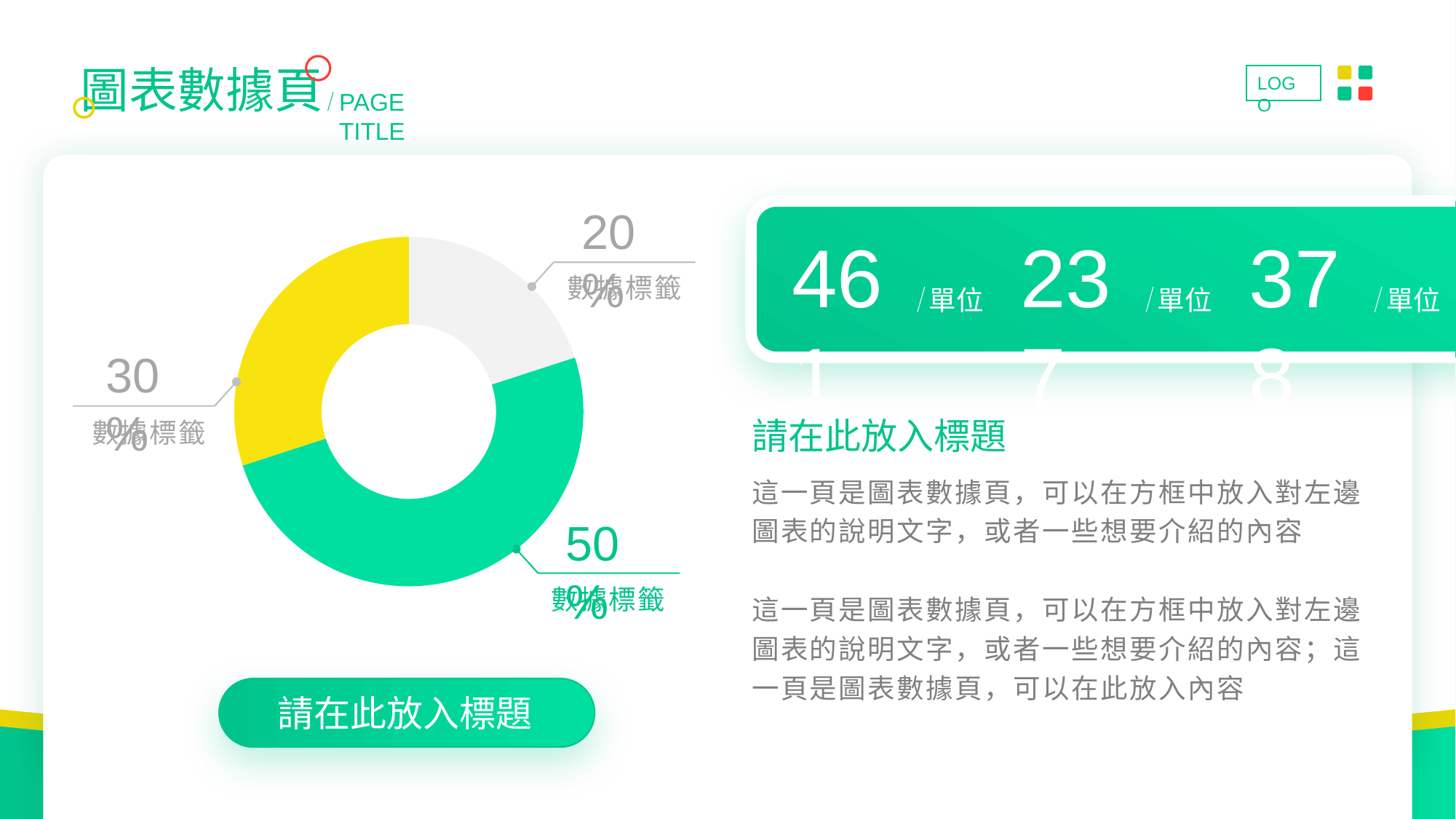

圖表數據頁

PAGE TITLE

LOGO

20%

461
單位
237
單位
378
單位

### Chart

| Category | 销售额 |
|---|---|
| 第一季度 | 20.0 |
| 第二季度 | 50.0 |
| 第三季度 | 30.0 |
數據標籤
30%

請在此放入標題
數據標籤
這一頁是圖表數據頁，可以在方框中放入對左邊圖表的說明文字，或者一些想要介紹的內容

這一頁是圖表數據頁，可以在方框中放入對左邊圖表的說明文字，或者一些想要介紹的內容；這一頁是圖表數據頁，可以在此放入內容
50%

數據標籤

請在此放入標題